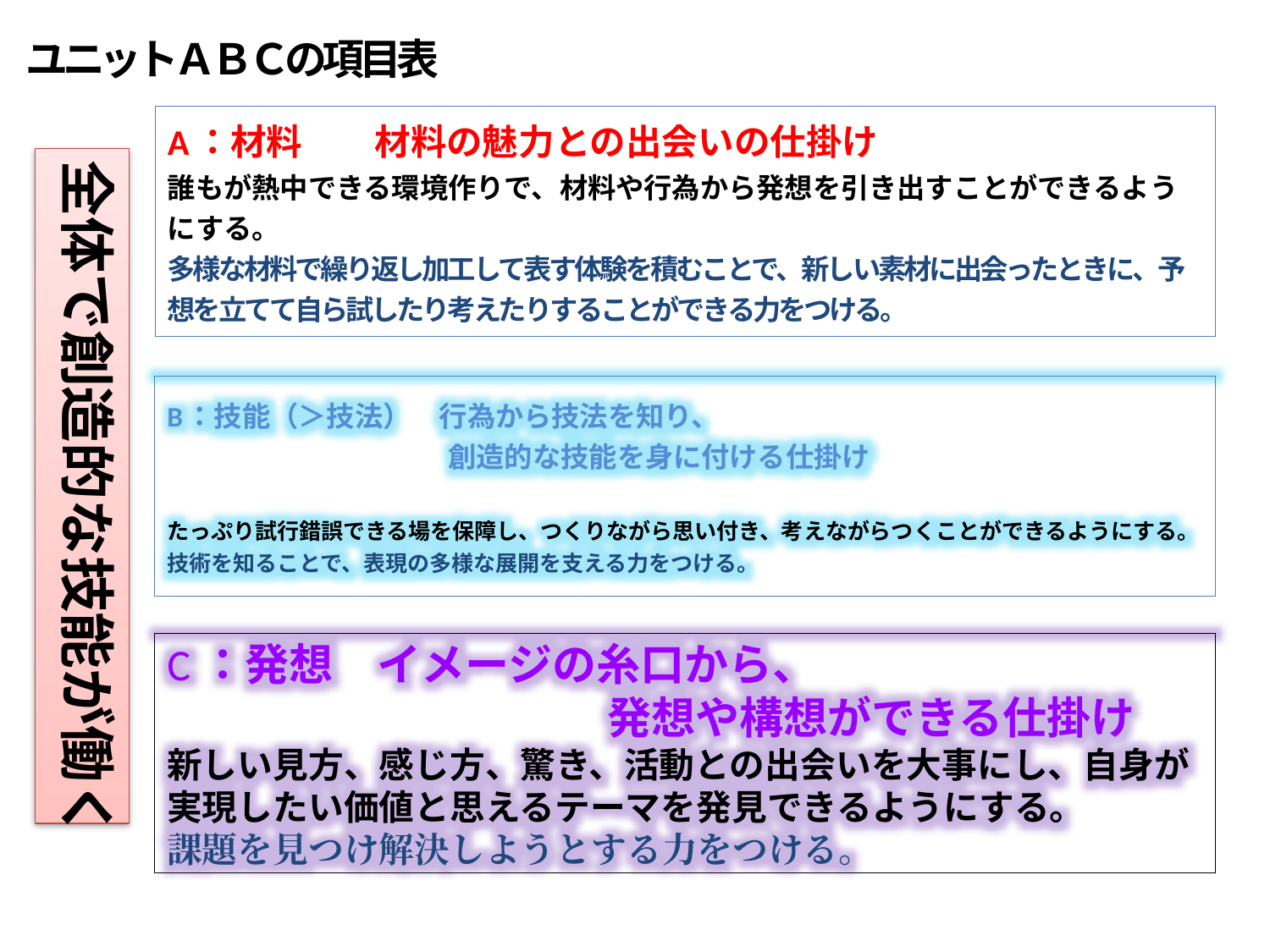

ユニットＡＢＣの項目表
# A：材料　　材料の魅力との出会いの仕掛け 誰もが熱中できる環境作りで、材料や行為から発想を引き出すことができるようにする。 多様な材料で繰り返し加工して表す体験を積むことで、新しい素材に出会ったときに、予想を立てて自ら試したり考えたりすることができる力をつける。
全体で創造的な技能が働く
B：技能（＞技法）　行為から技法を知り、
　　　　　　　　　　創造的な技能を身に付ける仕掛け
たっぷり試行錯誤できる場を保障し、つくりながら思い付き、考えながらつくことができるようにする。
技術を知ることで、表現の多様な展開を支える力をつける。
C：発想　イメージの糸口から、
　　　　　　　　　　発想や構想ができる仕掛け
新しい見方、感じ方、驚き、活動との出会いを大事にし、自身が実現したい価値と思えるテーマを発見できるようにする。
課題を見つけ解決しようとする力をつける。